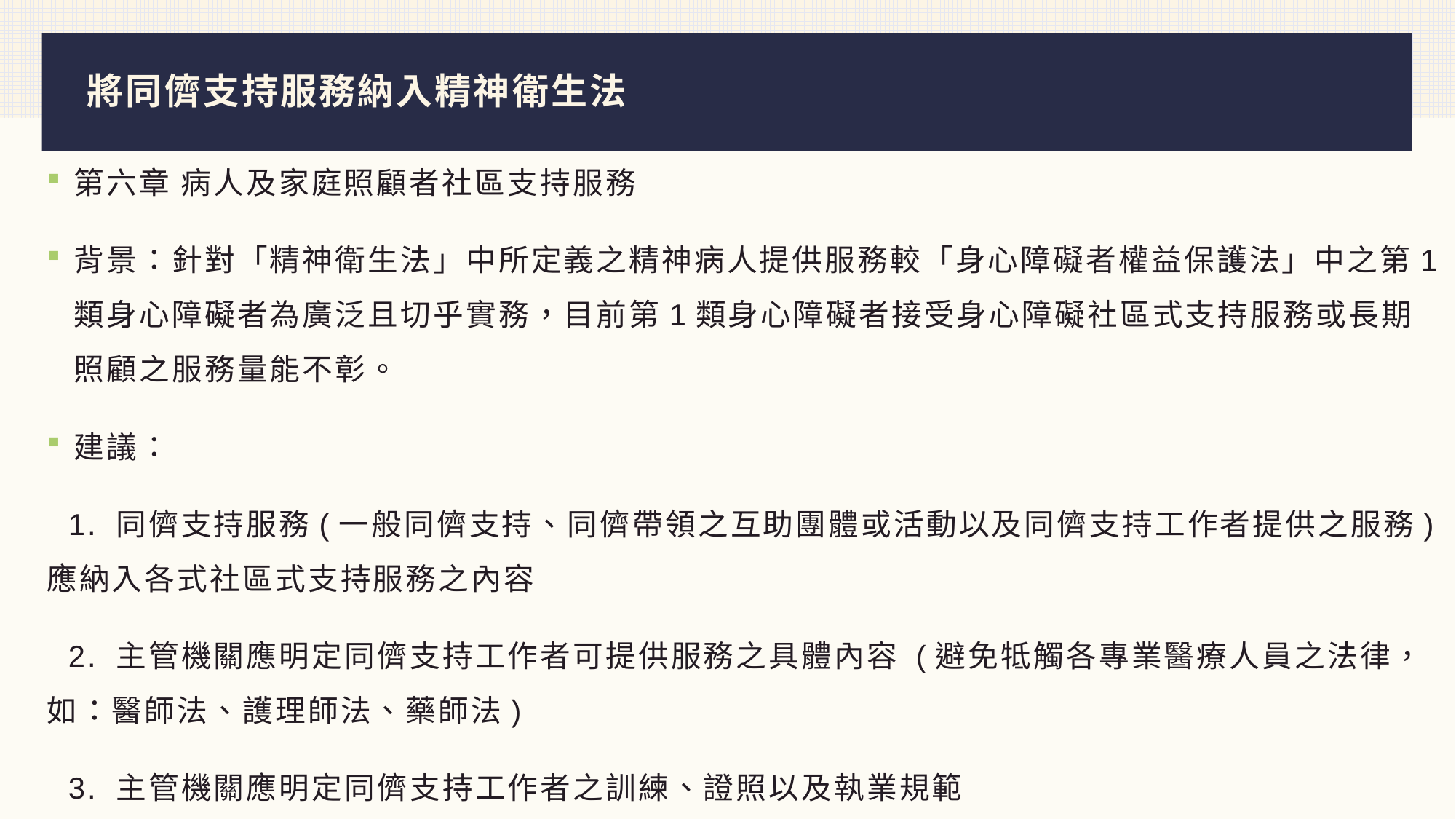

# 將同儕支持服務納入精神衛生法
第六章 病人及家庭照顧者社區支持服務
背景：針對「精神衛生法」中所定義之精神病人提供服務較「身心障礙者權益保護法」中之第1類身心障礙者為廣泛且切乎實務，目前第1類身心障礙者接受身心障礙社區式支持服務或長期照顧之服務量能不彰。
建議：
  1. 同儕支持服務(一般同儕支持、同儕帶領之互助團體或活動以及同儕支持工作者提供之服務)應納入各式社區式支持服務之內容
  2. 主管機關應明定同儕支持工作者可提供服務之具體內容 (避免牴觸各專業醫療人員之法律，如：醫師法、護理師法、藥師法)
  3. 主管機關應明定同儕支持工作者之訓練、證照以及執業規範